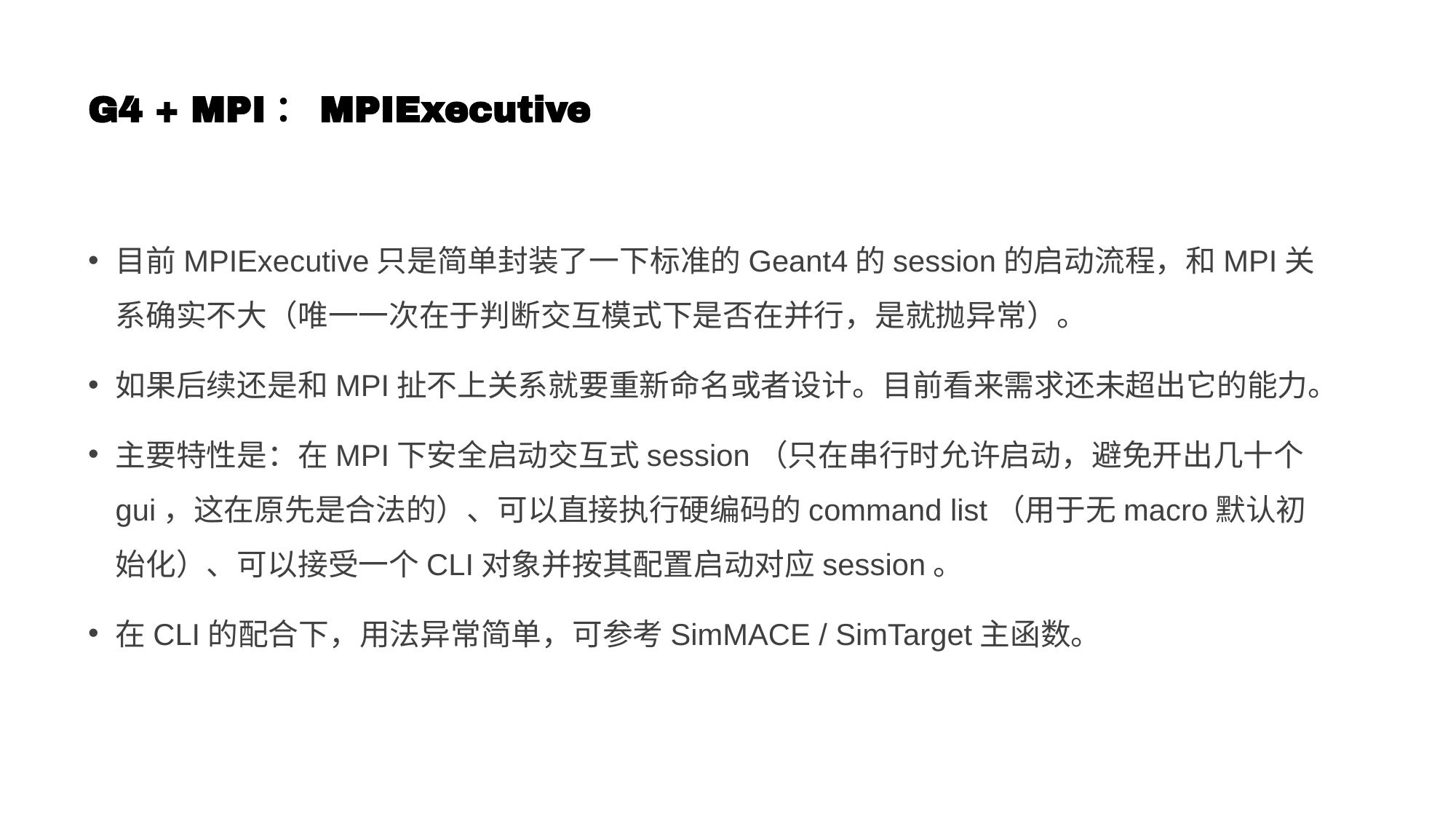

# G4 + MPI：MPIExecutive
目前MPIExecutive只是简单封装了一下标准的Geant4的session的启动流程，和MPI关系确实不大（唯一一次在于判断交互模式下是否在并行，是就抛异常）。
如果后续还是和MPI扯不上关系就要重新命名或者设计。目前看来需求还未超出它的能力。
主要特性是：在MPI下安全启动交互式session（只在串行时允许启动，避免开出几十个gui，这在原先是合法的）、可以直接执行硬编码的command list（用于无macro默认初始化）、可以接受一个CLI对象并按其配置启动对应session。
在CLI的配合下，用法异常简单，可参考SimMACE / SimTarget主函数。
20